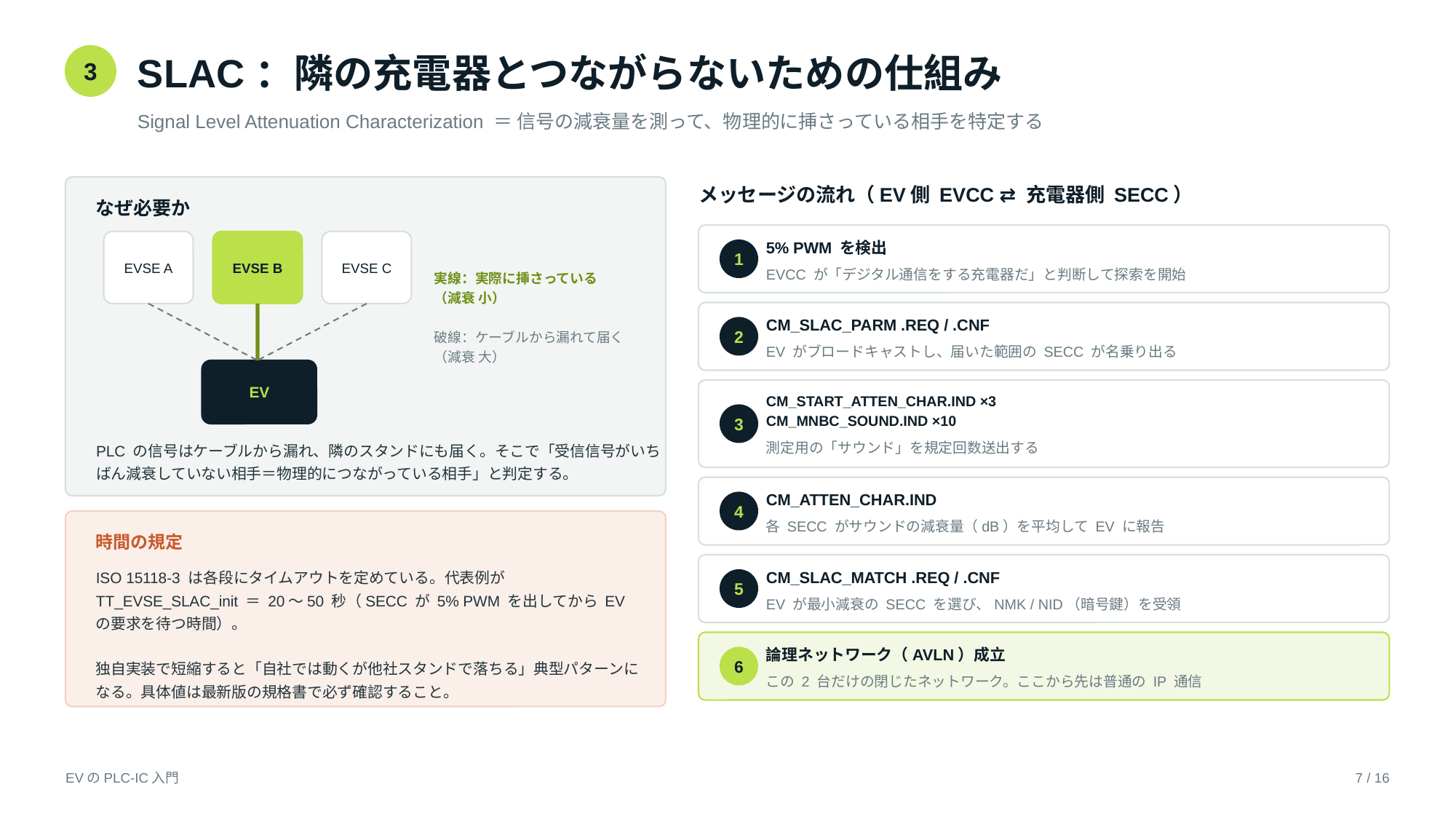

SLAC：隣の充電器とつながらないための仕組み

3
Signal Level Attenuation Characterization ＝ 信号の減衰量を測って、物理的に挿さっている相手を特定する

メッセージの流れ（EV側 EVCC ⇄ 充電器側 SECC）
なぜ必要か

EVSE A

EVSE B

EVSE C
5% PWM を検出

1
EVCC が「デジタル通信をする充電器だ」と判断して探索を開始
実線：実際に挿さっている
（減衰 小）

CM_SLAC_PARM .REQ / .CNF

2
破線：ケーブルから漏れて届く
（減衰 大）
EV がブロードキャストし、届いた範囲の SECC が名乗り出る

EV

CM_START_ATTEN_CHAR.IND ×3
CM_MNBC_SOUND.IND ×10

3
PLC の信号はケーブルから漏れ、隣のスタンドにも届く。そこで「受信信号がいちばん減衰していない相手＝物理的につながっている相手」と判定する。
測定用の「サウンド」を規定回数送出する

CM_ATTEN_CHAR.IND

4

各 SECC がサウンドの減衰量（dB）を平均して EV に報告
時間の規定

ISO 15118-3 は各段にタイムアウトを定めている。代表例が TT_EVSE_SLAC_init ＝ 20〜50 秒（SECC が 5% PWM を出してから EV の要求を待つ時間）。

独自実装で短縮すると「自社では動くが他社スタンドで落ちる」典型パターンになる。具体値は最新版の規格書で必ず確認すること。
CM_SLAC_MATCH .REQ / .CNF

5
EV が最小減衰の SECC を選び、NMK / NID（暗号鍵）を受領

論理ネットワーク（AVLN）成立

6
この 2 台だけの閉じたネットワーク。ここから先は普通の IP 通信
EVのPLC-IC入門
7 / 16